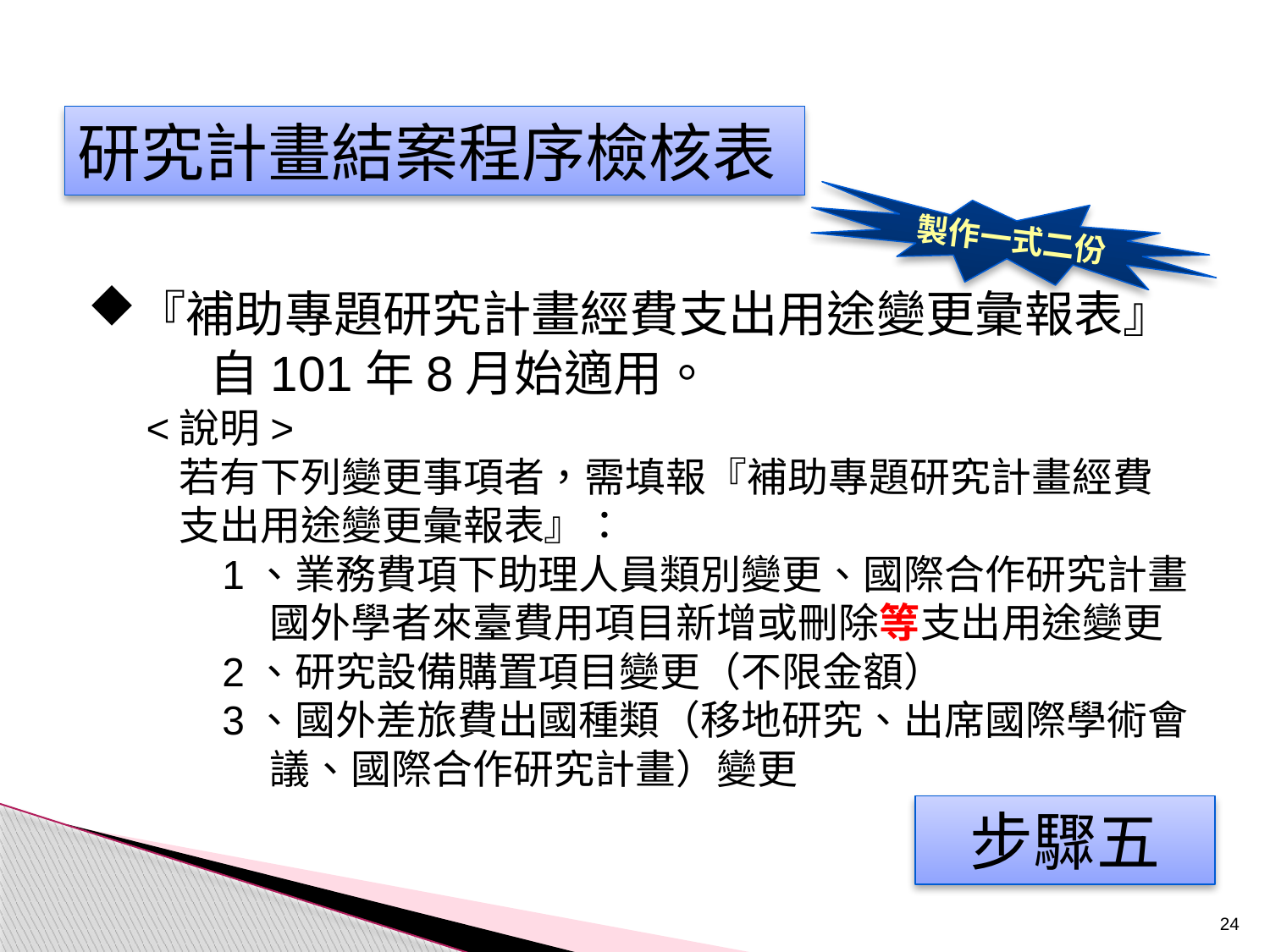

研究計畫結案程序檢核表

製作一式二份

『補助專題研究計畫經費支出用途變更彙報表』
          自101年8月始適用。
     <說明>
         若有下列變更事項者，需填報『補助專題研究計畫經費
         支出用途變更彙報表』：
            1、業務費項下助理人員類別變更、國際合作研究計畫
                   國外學者來臺費用項目新增或刪除等支出用途變更
            2、研究設備購置項目變更（不限金額）
            3、國外差旅費出國種類（移地研究、出席國際學術會
                   議、國際合作研究計畫）變更
步驟五
24